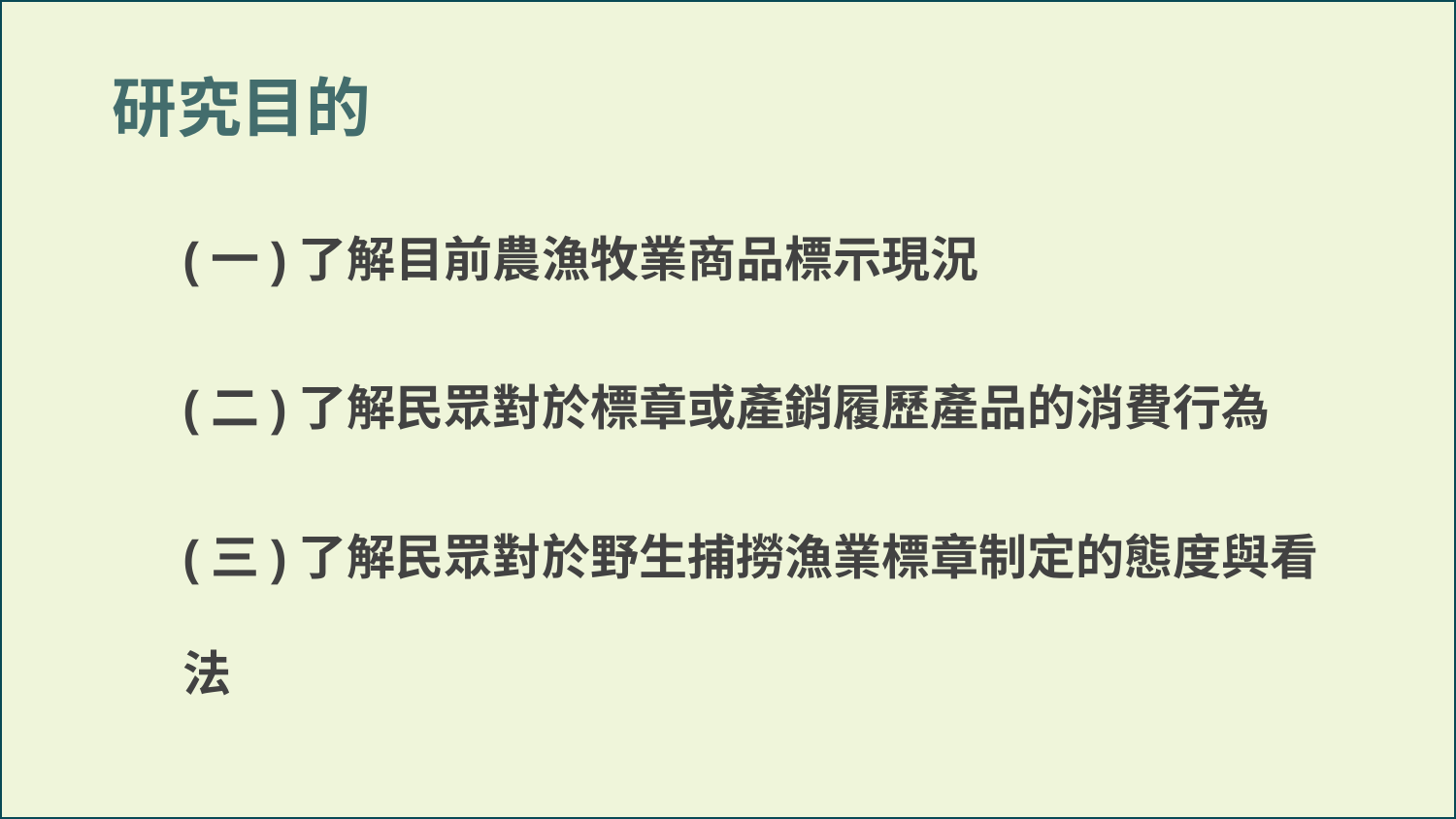

研究目的
(一)了解目前農漁牧業商品標示現況
(二)了解民眾對於標章或產銷履歷產品的消費行為
(三)了解民眾對於野生捕撈漁業標章制定的態度與看法